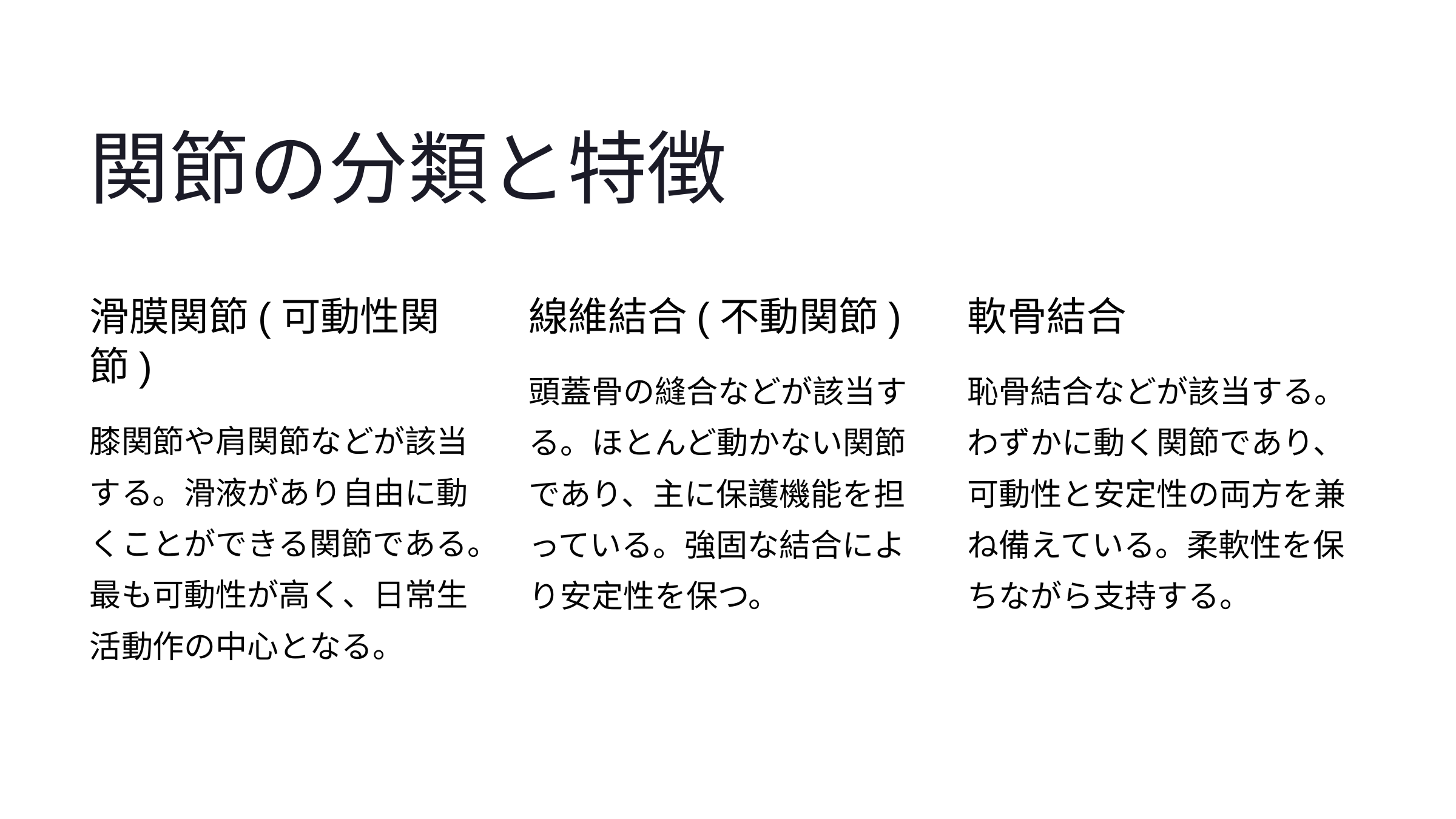

関節の分類と特徴
滑膜関節(可動性関節)
線維結合(不動関節)
軟骨結合
頭蓋骨の縫合などが該当する。ほとんど動かない関節であり、主に保護機能を担っている。強固な結合により安定性を保つ。
恥骨結合などが該当する。わずかに動く関節であり、可動性と安定性の両方を兼ね備えている。柔軟性を保ちながら支持する。
膝関節や肩関節などが該当する。滑液があり自由に動くことができる関節である。最も可動性が高く、日常生活動作の中心となる。